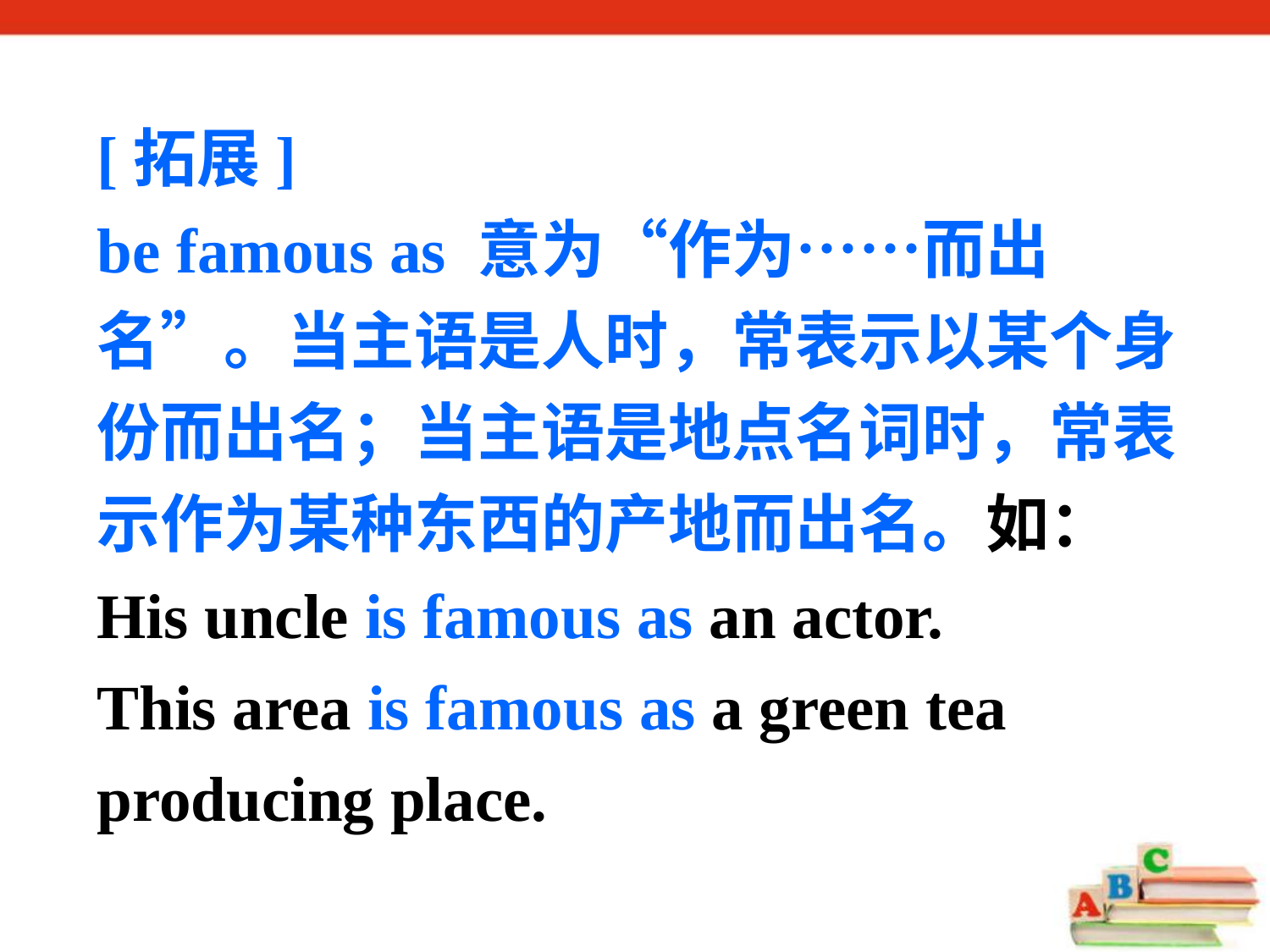

[拓展]
be famous as 意为“作为……而出名”。当主语是人时，常表示以某个身份而出名；当主语是地点名词时，常表示作为某种东西的产地而出名。如：
His uncle is famous as an actor.
This area is famous as a green tea producing place.